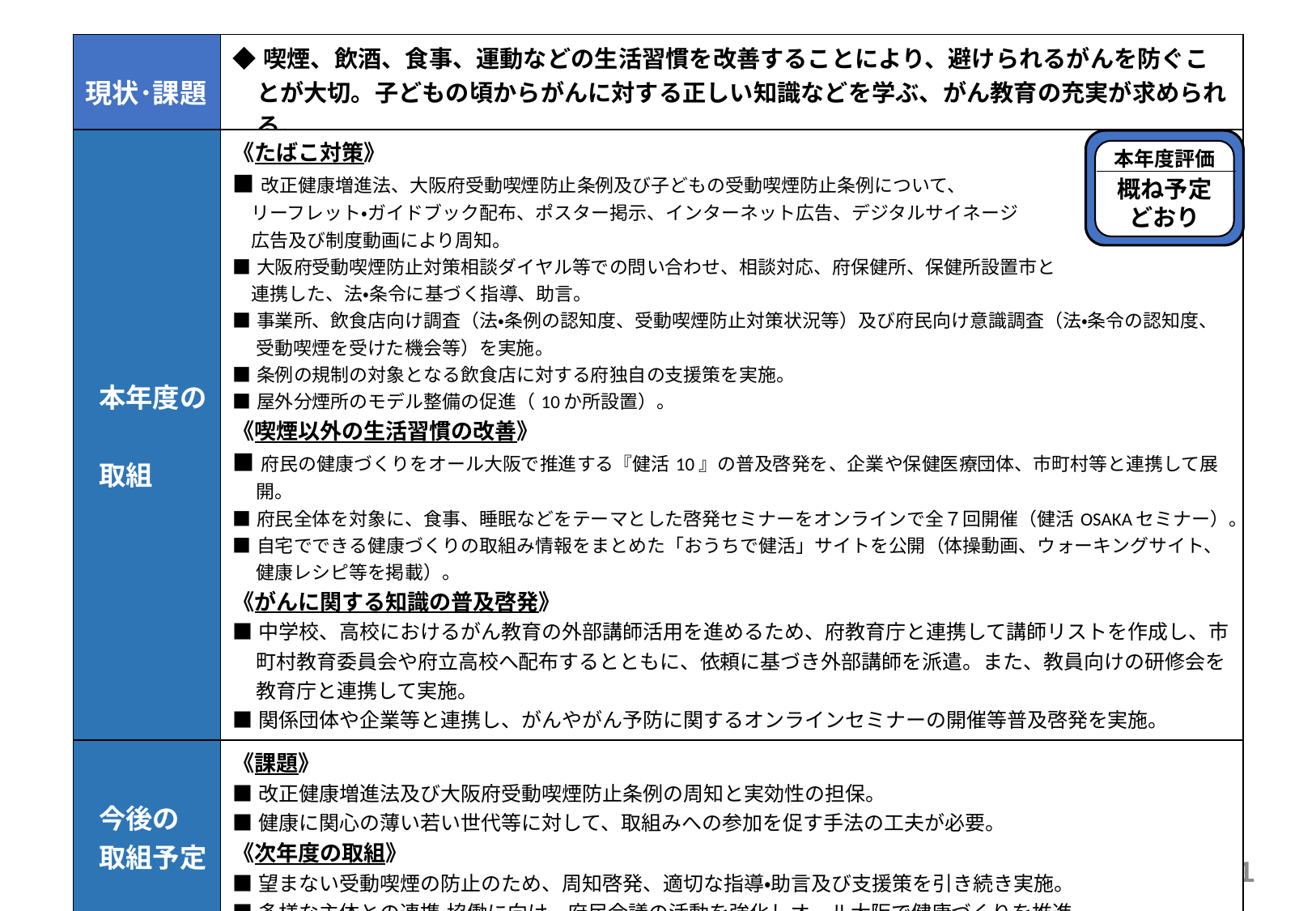

| 現状･課題 | ◆喫煙、飲酒、食事、運動などの生活習慣を改善することにより、避けられるがんを防ぐことが大切。子どもの頃からがんに対する正しい知識などを学ぶ、がん教育の充実が求められる。 |
| --- | --- |
| 本年度の 取組 | 《たばこ対策》 ■改正健康増進法、大阪府受動喫煙防止条例及び子どもの受動喫煙防止条例について、 　リーフレット・ガイドブック配布、ポスター掲示、インターネット広告、デジタルサイネージ 　広告及び制度動画により周知。 ■大阪府受動喫煙防止対策相談ダイヤル等での問い合わせ、相談対応、府保健所、保健所設置市と 　連携した、法・条令に基づく指導、助言。 ■事業所、飲食店向け調査（法・条例の認知度、受動喫煙防止対策状況等）及び府民向け意識調査（法・条令の認知度、受動喫煙を受けた機会等）を実施。 ■条例の規制の対象となる飲食店に対する府独自の支援策を実施。 ■屋外分煙所のモデル整備の促進（10か所設置）。 《喫煙以外の生活習慣の改善》 ■府民の健康づくりをオール大阪で推進する『健活10』の普及啓発を、企業や保健医療団体、市町村等と連携して展開。 ■府民全体を対象に、食事、睡眠などをテーマとした啓発セミナーをオンラインで全７回開催（健活OSAKAセミナー）。 ■自宅でできる健康づくりの取組み情報をまとめた「おうちで健活」サイトを公開（体操動画、ウォーキングサイト、健康レシピ等を掲載）。 《がんに関する知識の普及啓発》 ■中学校、高校におけるがん教育の外部講師活用を進めるため、府教育庁と連携して講師リストを作成し、市町村教育委員会や府立高校へ配布するとともに、依頼に基づき外部講師を派遣。また、教員向けの研修会を教育庁と連携して実施。 ■関係団体や企業等と連携し、がんやがん予防に関するオンラインセミナーの開催等普及啓発を実施。 |
| --- | --- |
| 今後の 取組予定 | 《課題》 ■改正健康増進法及び大阪府受動喫煙防止条例の周知と実効性の担保。 ■健康に関心の薄い若い世代等に対して、取組みへの参加を促す手法の工夫が必要。 《次年度の取組》 ■望まない受動喫煙の防止のため、周知啓発、適切な指導・助言及び支援策を引き続き実施。 ■多様な主体との連携・協働に向け、府民会議の活動を強化しオール大阪で健康づくりを推進。 |
| 最終予算　　 　 (案) | たばこ対策事業（118,616千円）、府民の健康づくり気運醸成事業（4,983千円）、中小企業の健康づくり推進事業（11,230千円）等 |

本年度評価

概ね予定
どおり
概ね予定どおり
＜がん検診部会＞　１